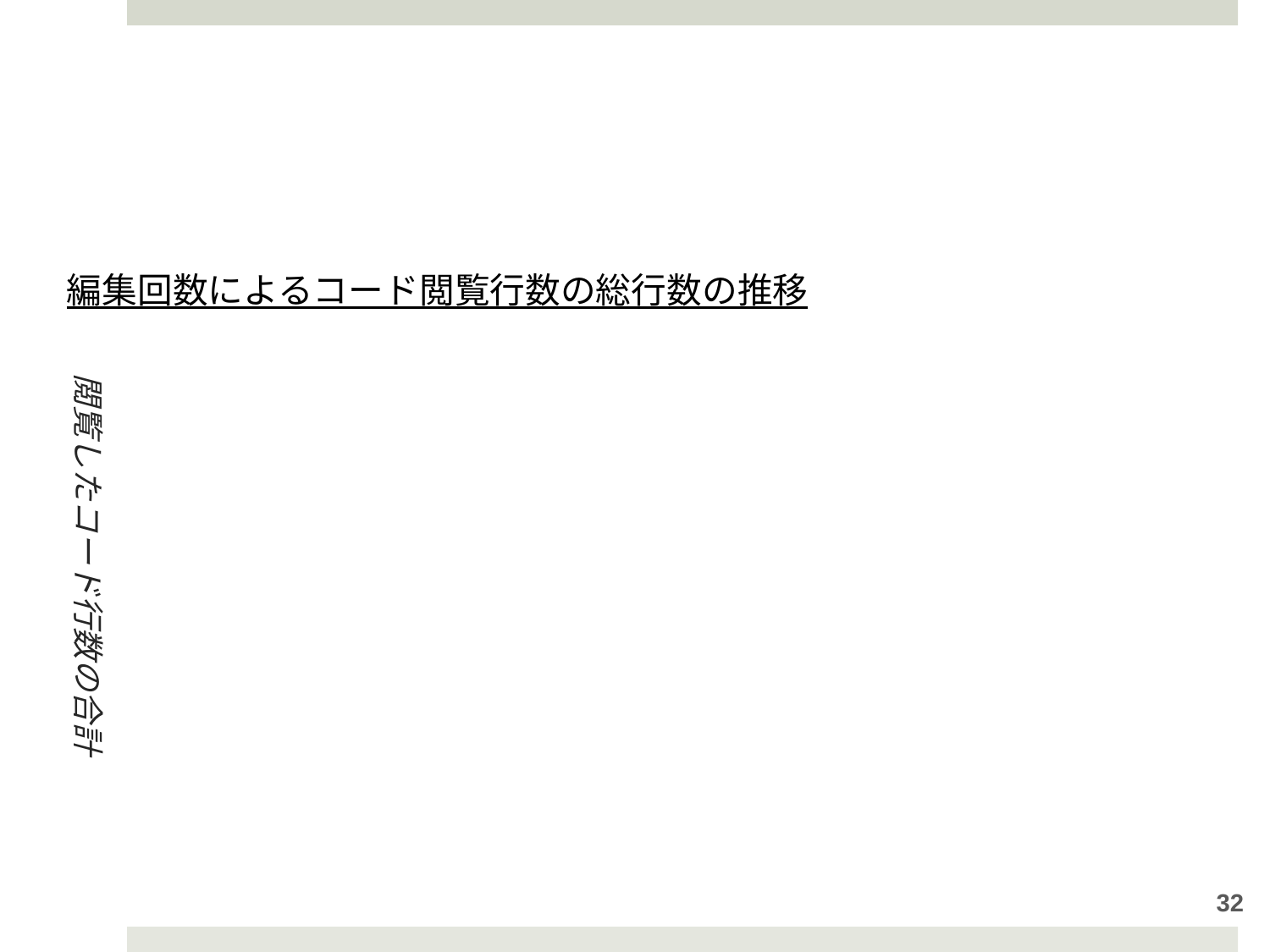

#
編集回数によるコード閲覧行数の総行数の推移
閲覧したコード行数の合計
32